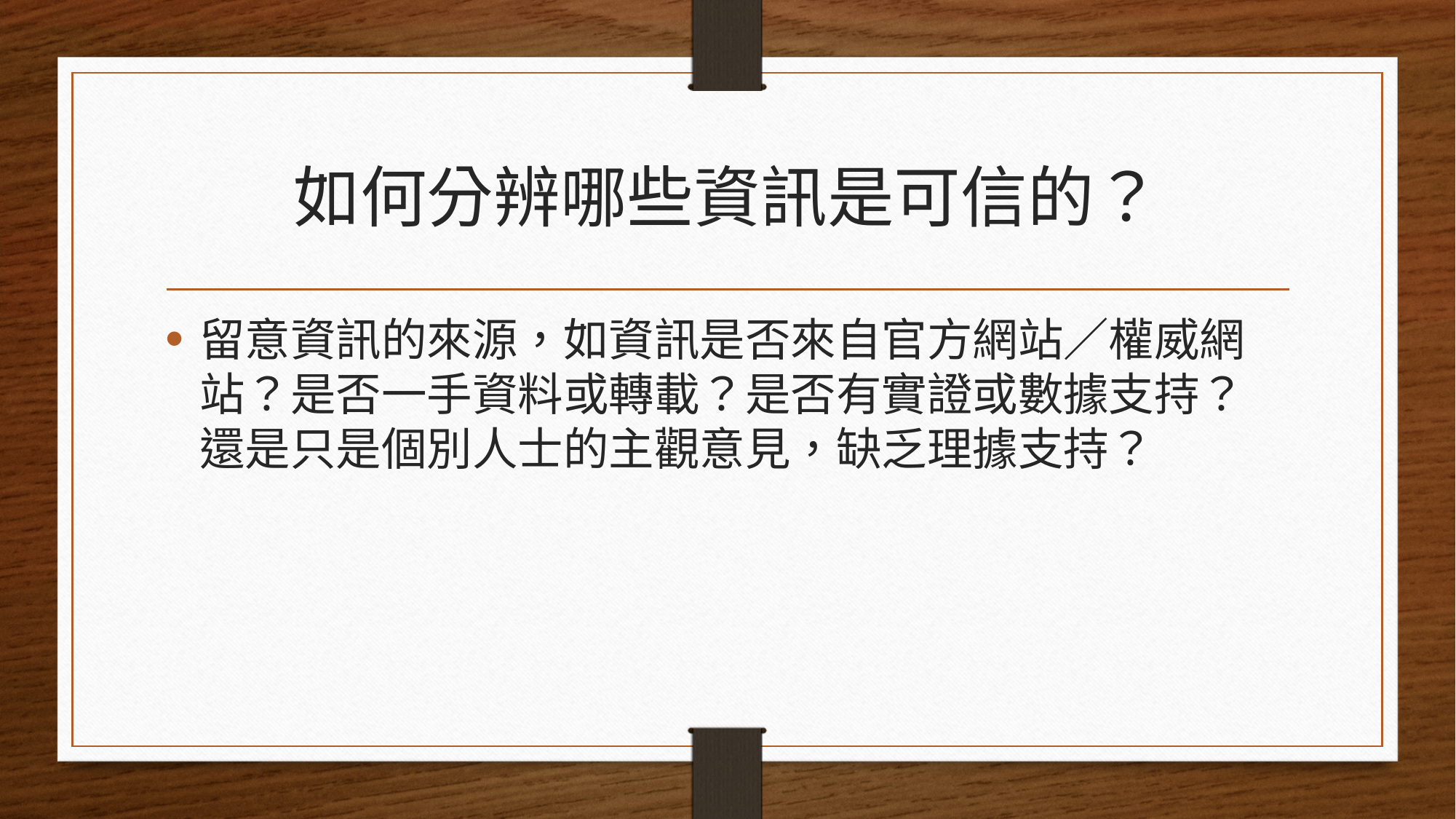

# 如何分辨哪些資訊是可信的？
留意資訊的來源，如資訊是否來自官方網站／權威網站？是否一手資料或轉載？是否有實證或數據支持？還是只是個別人士的主觀意見，缺乏理據支持？